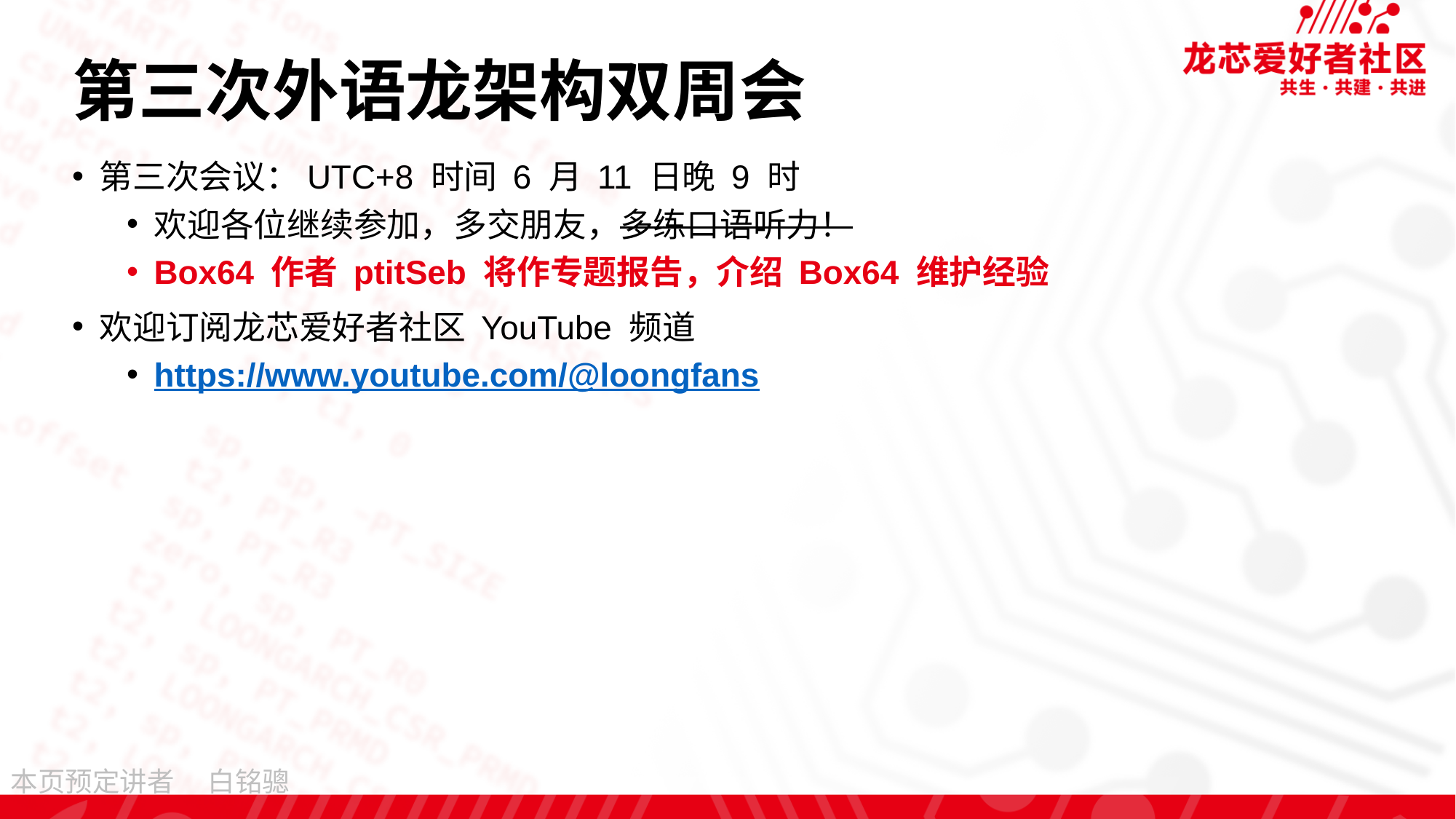

# 第三次外语龙架构双周会
第三次会议：UTC+8 时间 6 月 11 日晚 9 时
欢迎各位继续参加，多交朋友，多练口语听力！
Box64 作者 ptitSeb 将作专题报告，介绍 Box64 维护经验
欢迎订阅龙芯爱好者社区 YouTube 频道
https://www.youtube.com/@loongfans
白铭骢